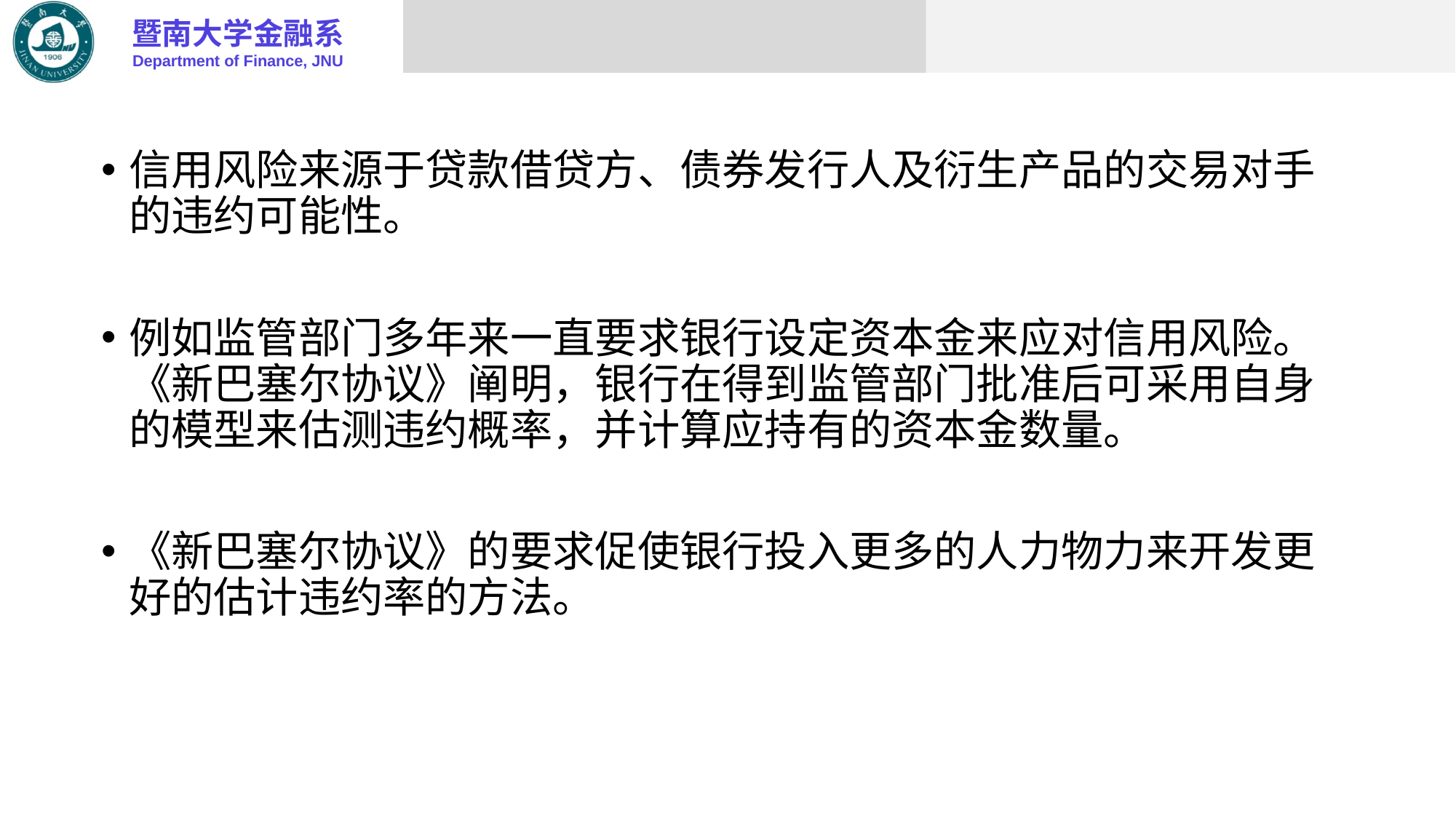

信用风险来源于贷款借贷方、债券发行人及衍生产品的交易对手的违约可能性。

例如监管部门多年来一直要求银行设定资本金来应对信用风险。《新巴塞尔协议》阐明，银行在得到监管部门批准后可采用自身的模型来估测违约概率，并计算应持有的资本金数量。

《新巴塞尔协议》的要求促使银行投入更多的人力物力来开发更好的估计违约率的方法。